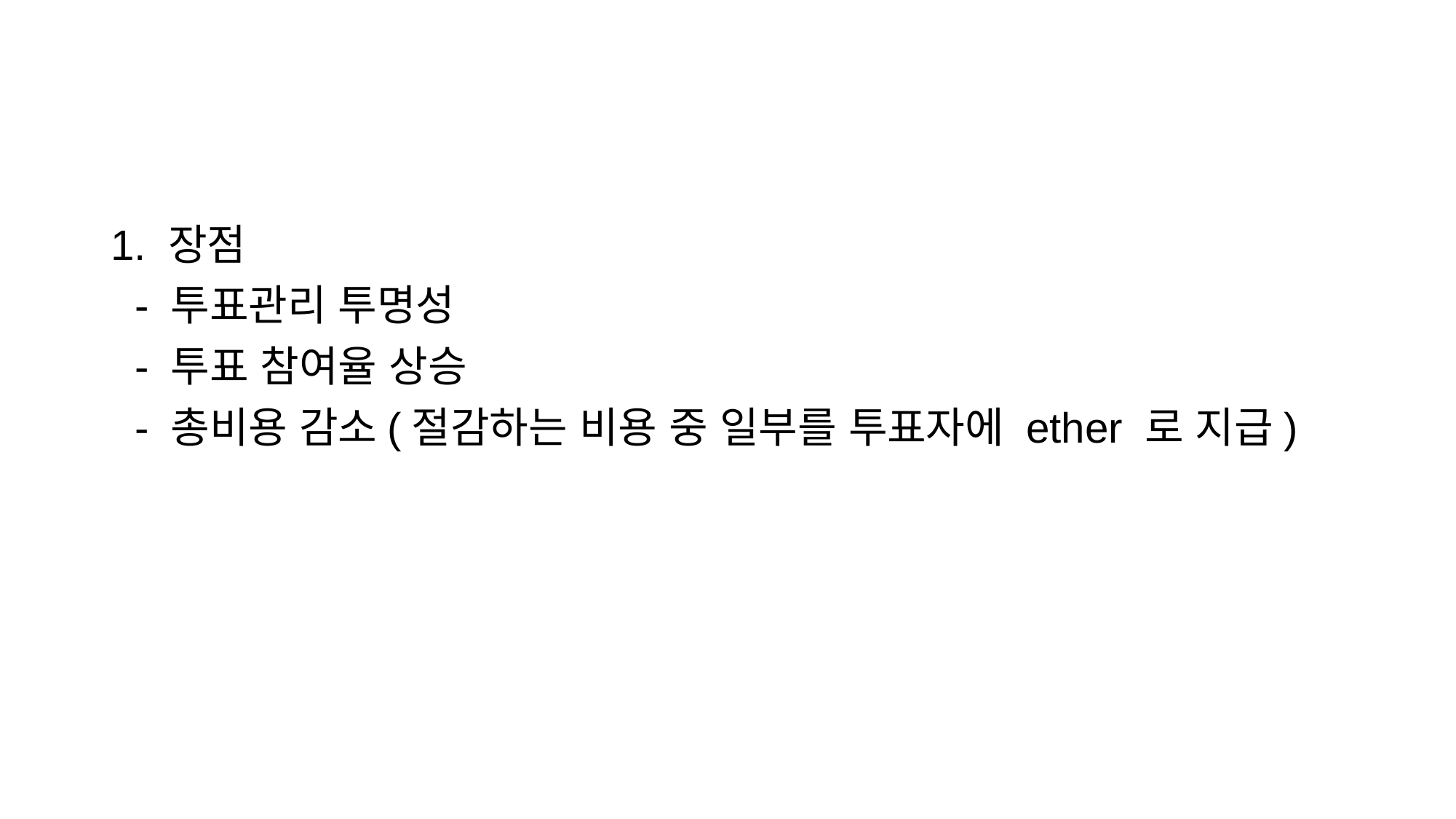

#
1. 장점
  - 투표관리 투명성
  - 투표 참여율 상승
  - 총비용 감소(절감하는 비용 중 일부를 투표자에 ether 로 지급)